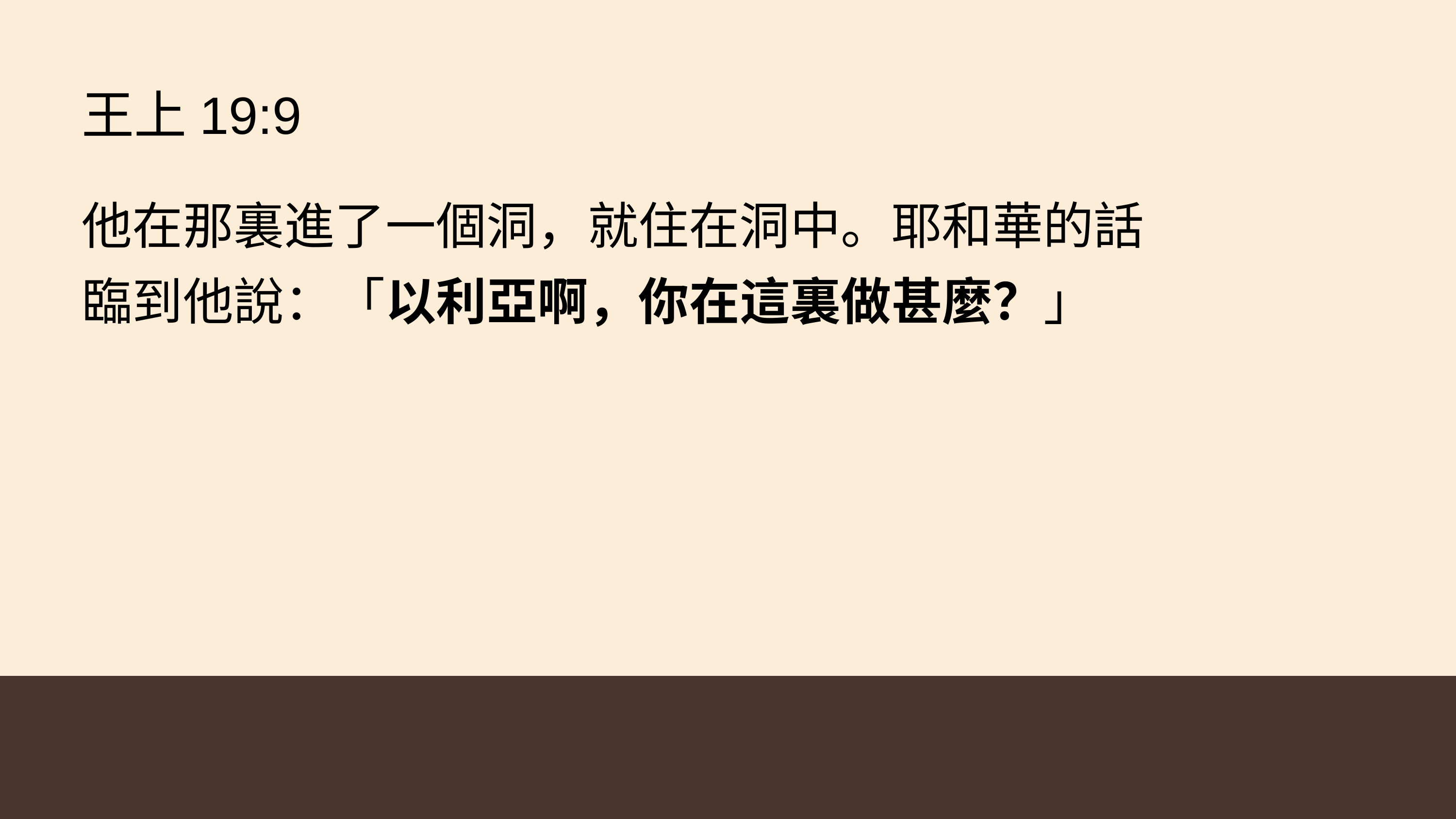

王上19:9
他在那裏進了一個洞，就住在洞中。耶和華的話臨到他說：「以利亞啊，你在這裏做甚麼？」